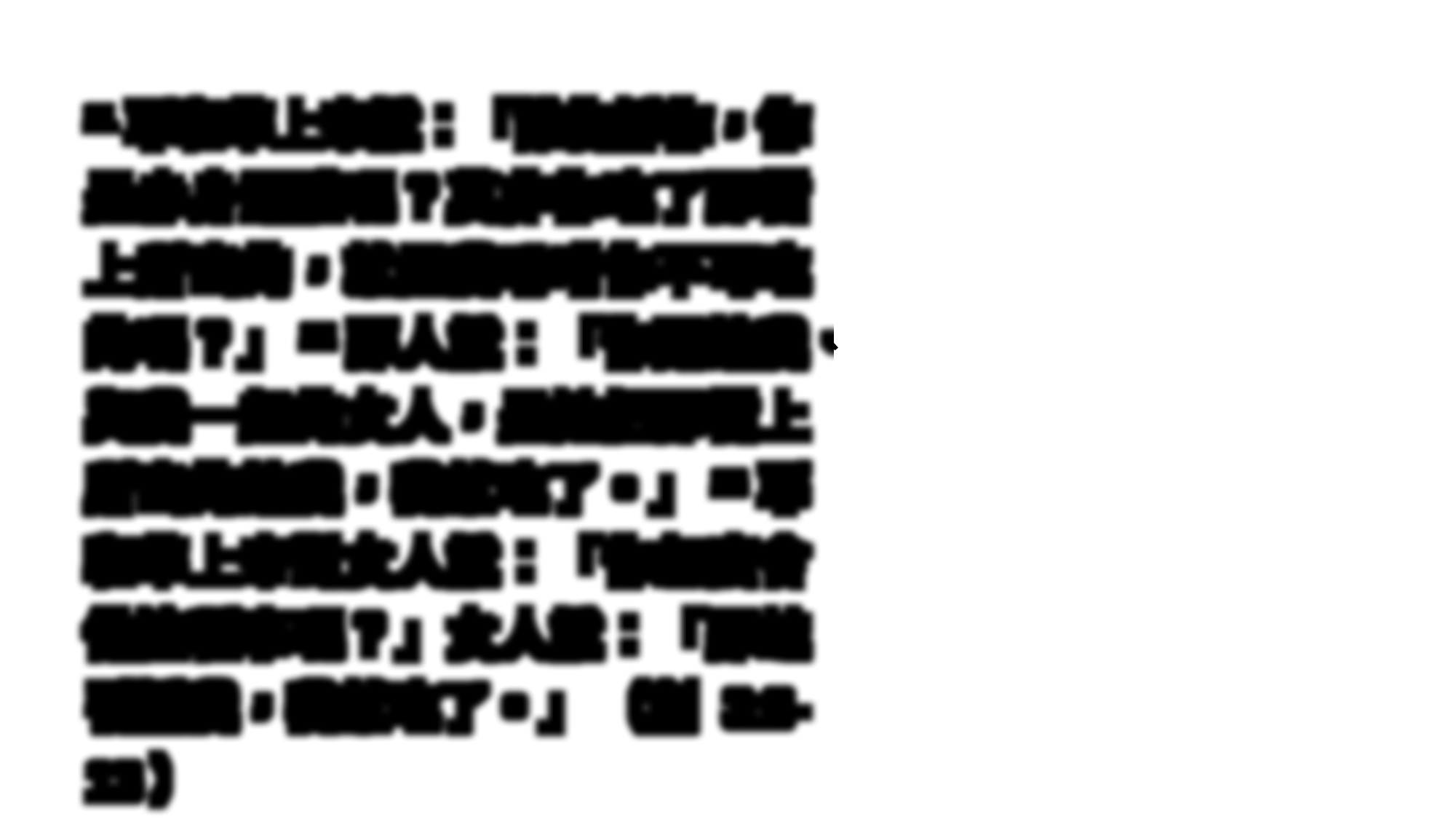

11耶和華上帝說：「誰告訴你，你是赤身露體呢？莫非你吃了那樹上所出的，就是我吩咐你不可吃的嗎？」12那人說：「你賜給我、與我一起的女人，是她把那樹上所出的給我，我就吃了。」13耶和華上帝對女人說：「你怎麼會做這種事呢？」女人說：「那蛇引誘我，我就吃了。」 （創 3:8-13）